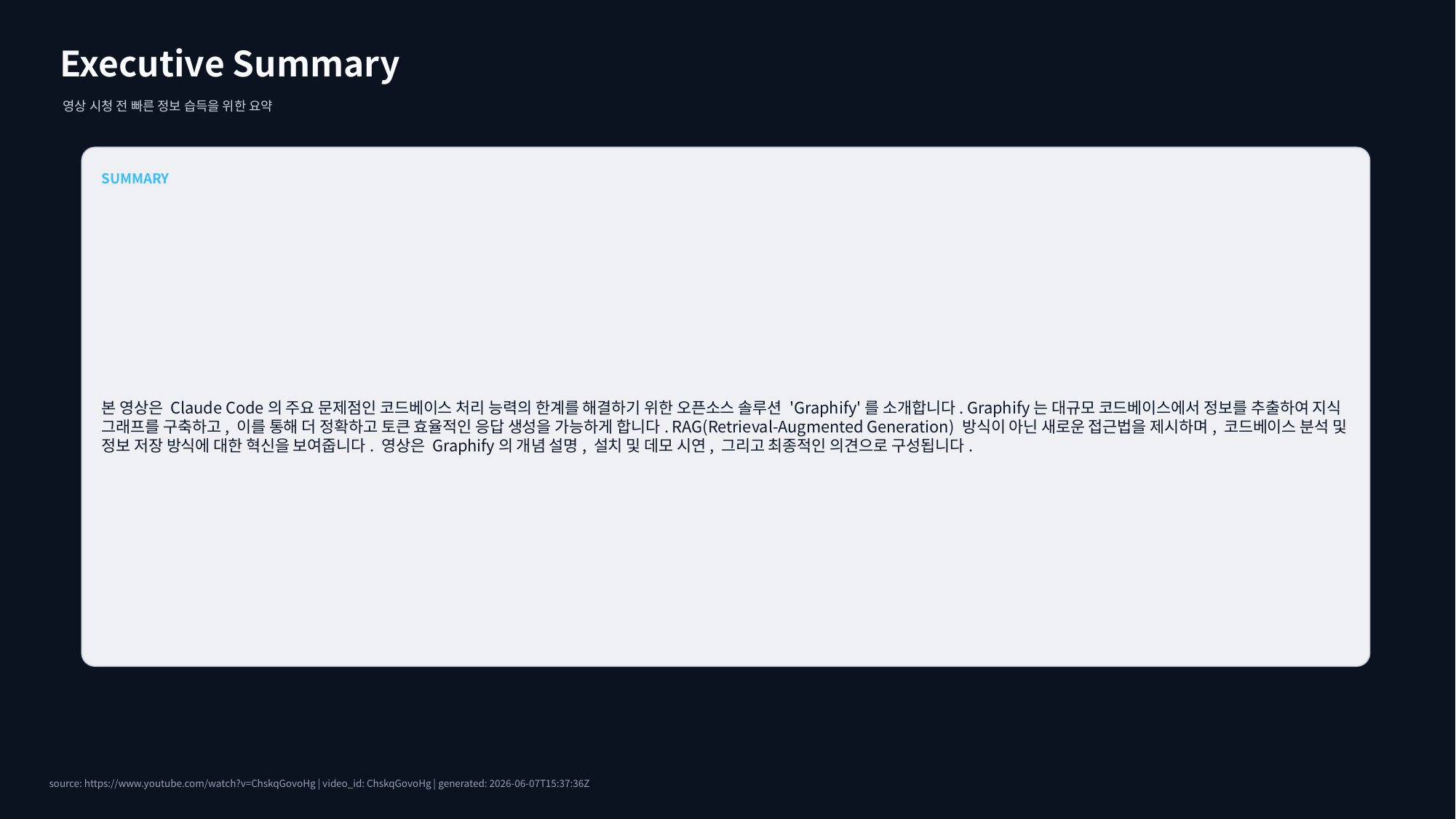

Executive Summary
영상 시청 전 빠른 정보 습득을 위한 요약

SUMMARY
본 영상은 Claude Code의 주요 문제점인 코드베이스 처리 능력의 한계를 해결하기 위한 오픈소스 솔루션 'Graphify'를 소개합니다. Graphify는 대규모 코드베이스에서 정보를 추출하여 지식 그래프를 구축하고, 이를 통해 더 정확하고 토큰 효율적인 응답 생성을 가능하게 합니다. RAG(Retrieval-Augmented Generation) 방식이 아닌 새로운 접근법을 제시하며, 코드베이스 분석 및 정보 저장 방식에 대한 혁신을 보여줍니다. 영상은 Graphify의 개념 설명, 설치 및 데모 시연, 그리고 최종적인 의견으로 구성됩니다.
source: https://www.youtube.com/watch?v=ChskqGovoHg | video_id: ChskqGovoHg | generated: 2026-06-07T15:37:36Z